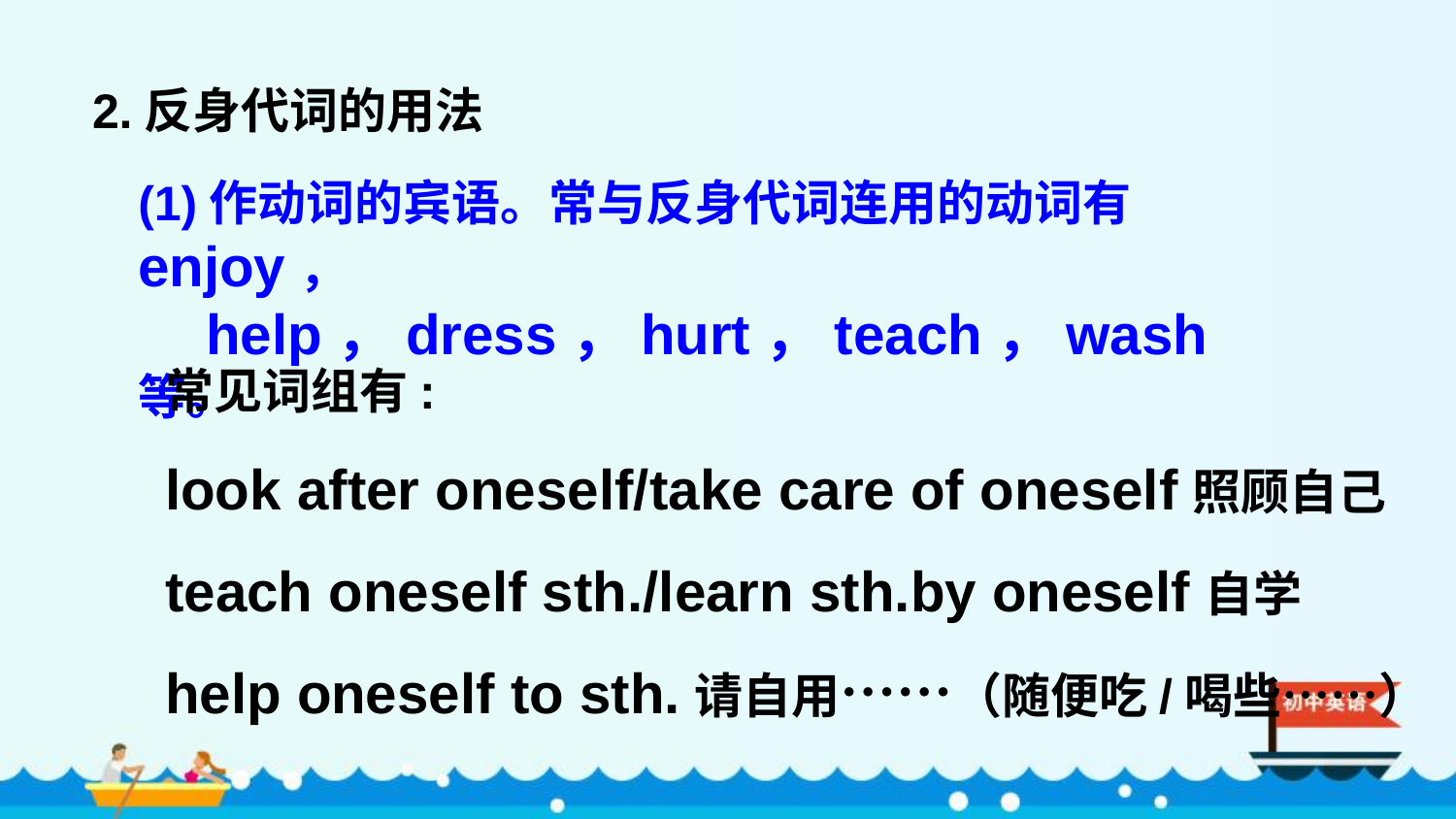

2.反身代词的用法
(1)作动词的宾语。常与反身代词连用的动词有enjoy，
     help，dress，hurt，teach，wash等。
常见词组有:
look after oneself/take care of oneself照顾自己
teach oneself sth./learn sth.by oneself自学
help oneself to sth.请自用……（随便吃/喝些……）